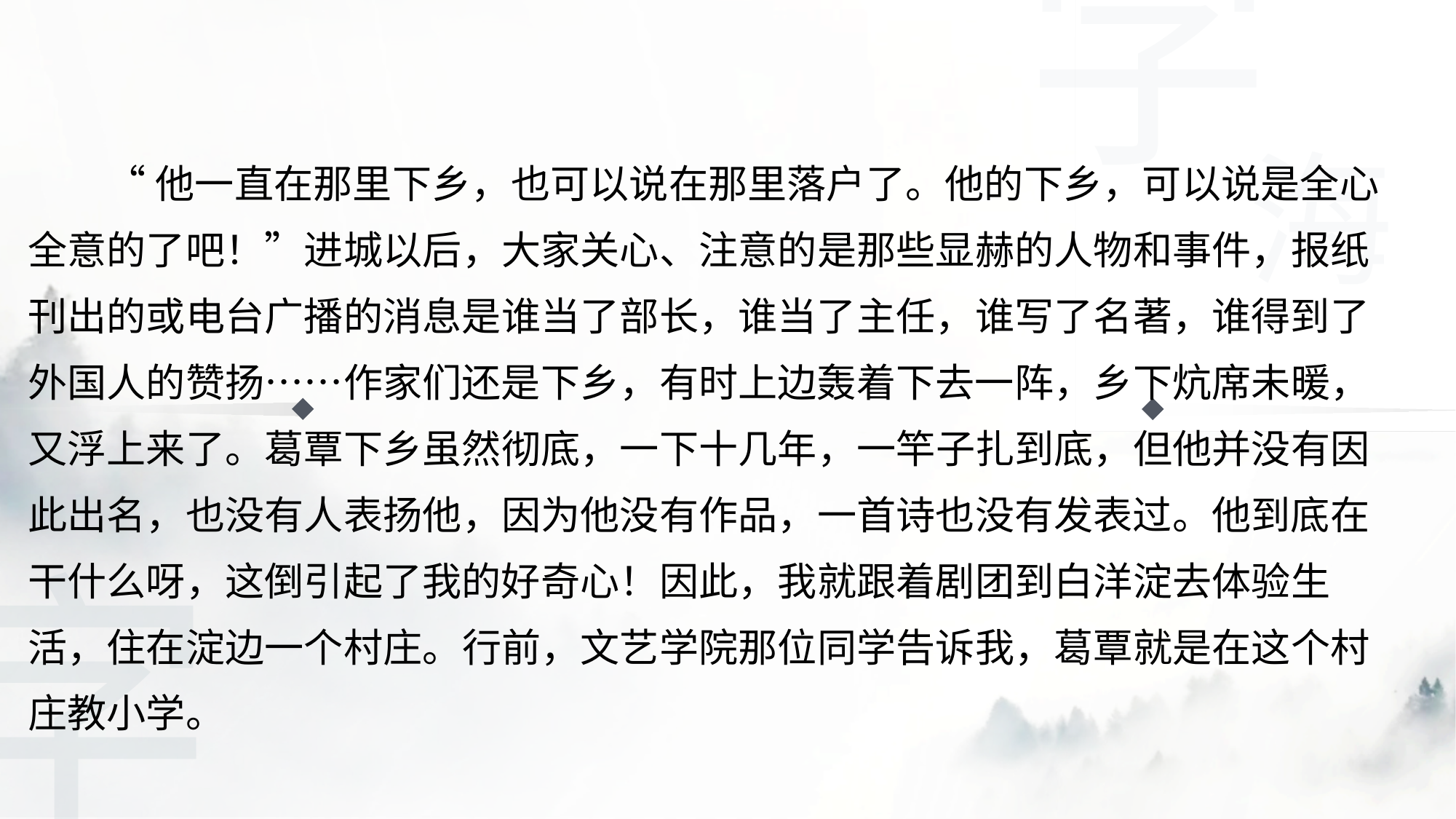

“他一直在那里下乡，也可以说在那里落户了。他的下乡，可以说是全心全意的了吧！”进城以后，大家关心、注意的是那些显赫的人物和事件，报纸刊出的或电台广播的消息是谁当了部长，谁当了主任，谁写了名著，谁得到了外国人的赞扬……作家们还是下乡，有时上边轰着下去一阵，乡下炕席未暖，又浮上来了。葛覃下乡虽然彻底，一下十几年，一竿子扎到底，但他并没有因此出名，也没有人表扬他，因为他没有作品，一首诗也没有发表过。他到底在干什么呀，这倒引起了我的好奇心！因此，我就跟着剧团到白洋淀去体验生活，住在淀边一个村庄。行前，文艺学院那位同学告诉我，葛覃就是在这个村庄教小学。